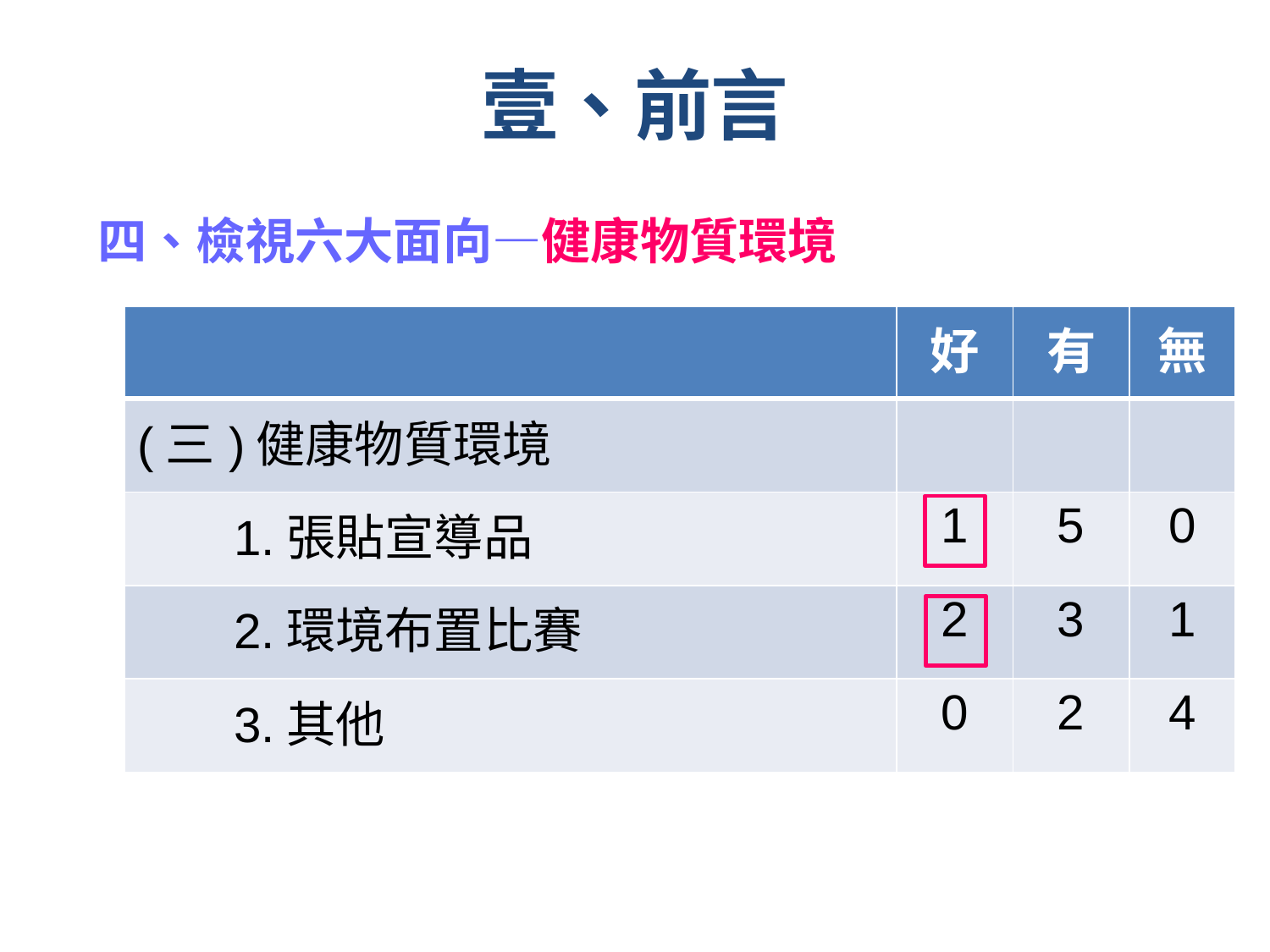

# 壹、前言
四、檢視六大面向—健康物質環境

|  | 好 | 有 | 無 |
| --- | --- | --- | --- |
| (三)健康物質環境 |  |  |  |
| 1.張貼宣導品 | 1 | 5 | 0 |
| 2.環境布置比賽 | 2 | 3 | 1 |
| 3.其他 | 0 | 2 | 4 |